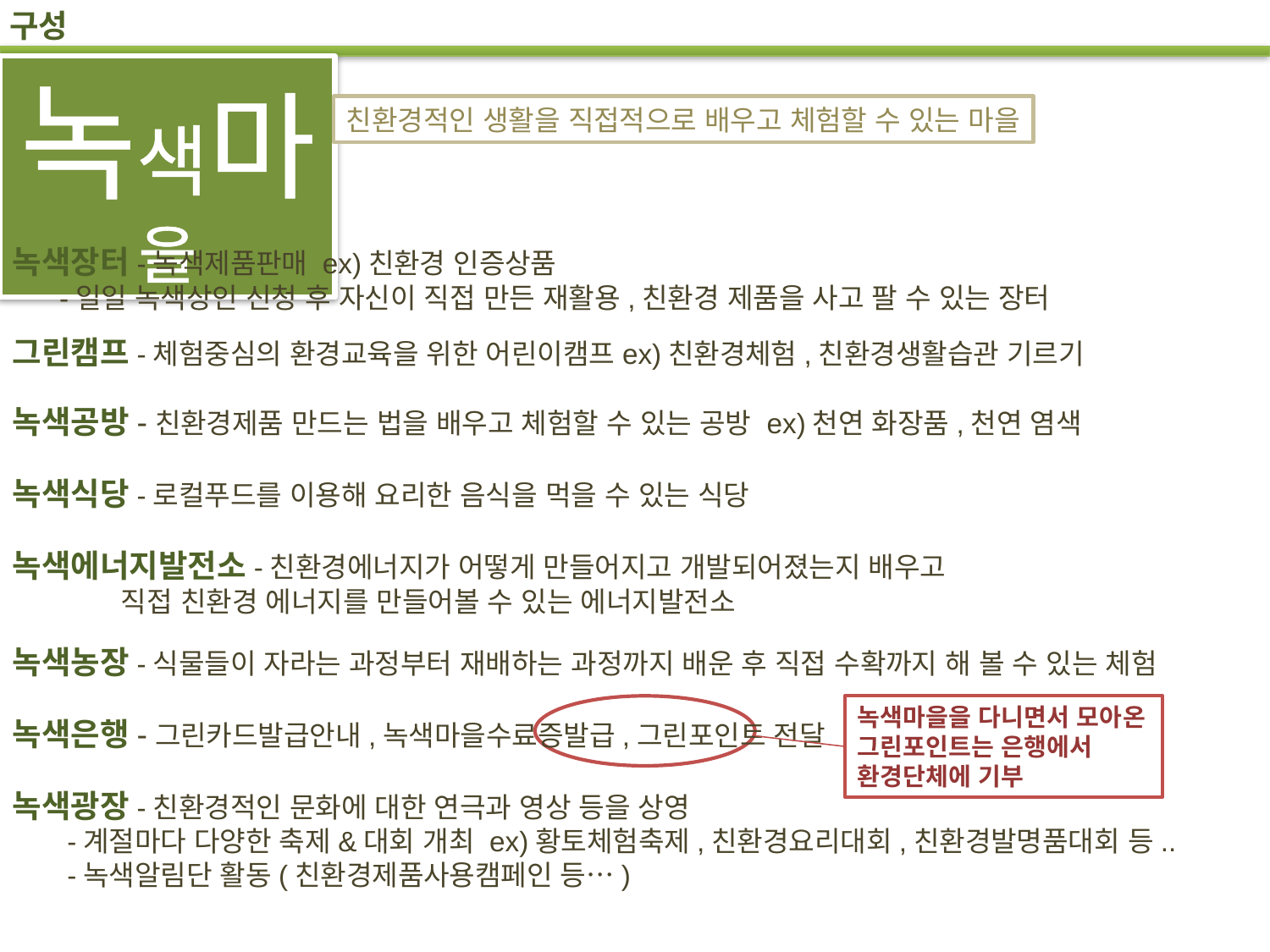

구성

녹색마을
친환경적인 생활을 직접적으로 배우고 체험할 수 있는 마을
녹색장터-녹색제품판매 ex)친환경 인증상품
      -일일 녹색상인 신청 후 자신이 직접 만든 재활용,친환경 제품을 사고 팔 수 있는 장터
그린캠프-체험중심의 환경교육을 위한 어린이캠프ex)친환경체험,친환경생활습관 기르기
녹색공방-친환경제품 만드는 법을 배우고 체험할 수 있는 공방 ex)천연 화장품,천연 염색

녹색식당-로컬푸드를 이용해 요리한 음식을 먹을 수 있는 식당

녹색에너지발전소-친환경에너지가 어떻게 만들어지고 개발되어졌는지 배우고
             직접 친환경 에너지를 만들어볼 수 있는 에너지발전소
녹색농장-식물들이 자라는 과정부터 재배하는 과정까지 배운 후 직접 수확까지 해 볼 수 있는 체험

녹색은행-그린카드발급안내,녹색마을수료증발급,그린포인트 전달

녹색광장-친환경적인 문화에 대한 연극과 영상 등을 상영
       -계절마다 다양한 축제&대회 개최 ex)황토체험축제,친환경요리대회,친환경발명품대회 등..
       -녹색알림단 활동(친환경제품사용캠페인 등…)

녹색마을을 다니면서 모아온 그린포인트는 은행에서 환경단체에 기부